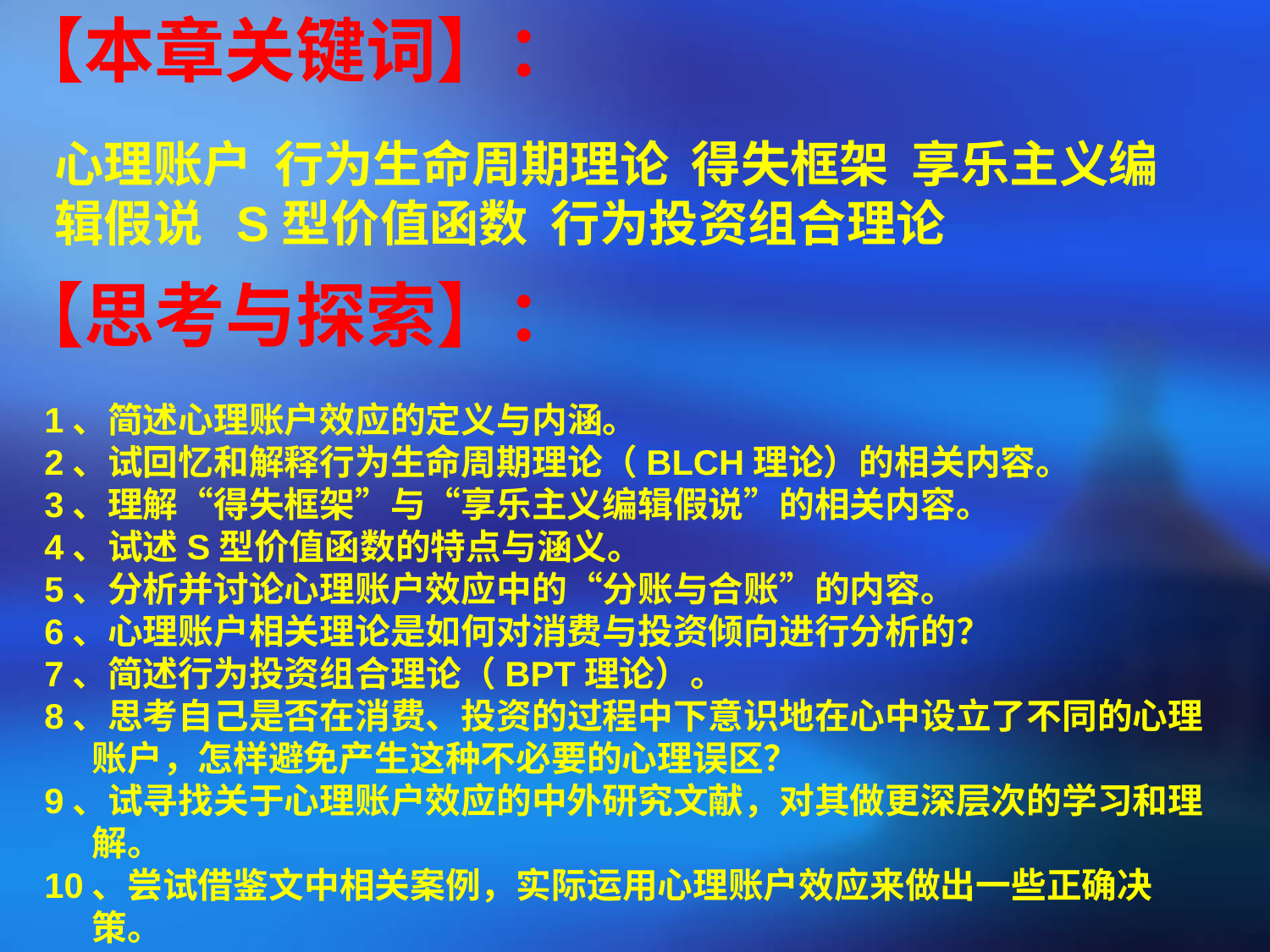

【本章关键词】：
心理账户  行为生命周期理论  得失框架  享乐主义编辑假说  S型价值函数  行为投资组合理论
【思考与探索】：
1、简述心理账户效应的定义与内涵。
2、试回忆和解释行为生命周期理论（BLCH理论）的相关内容。
3、理解“得失框架”与“享乐主义编辑假说”的相关内容。
4、试述S型价值函数的特点与涵义。
5、分析并讨论心理账户效应中的“分账与合账”的内容。
6、心理账户相关理论是如何对消费与投资倾向进行分析的？
7、简述行为投资组合理论（BPT理论）。
8、思考自己是否在消费、投资的过程中下意识地在心中设立了不同的心理账户，怎样避免产生这种不必要的心理误区？
9、试寻找关于心理账户效应的中外研究文献，对其做更深层次的学习和理解。
10、尝试借鉴文中相关案例，实际运用心理账户效应来做出一些正确决策。